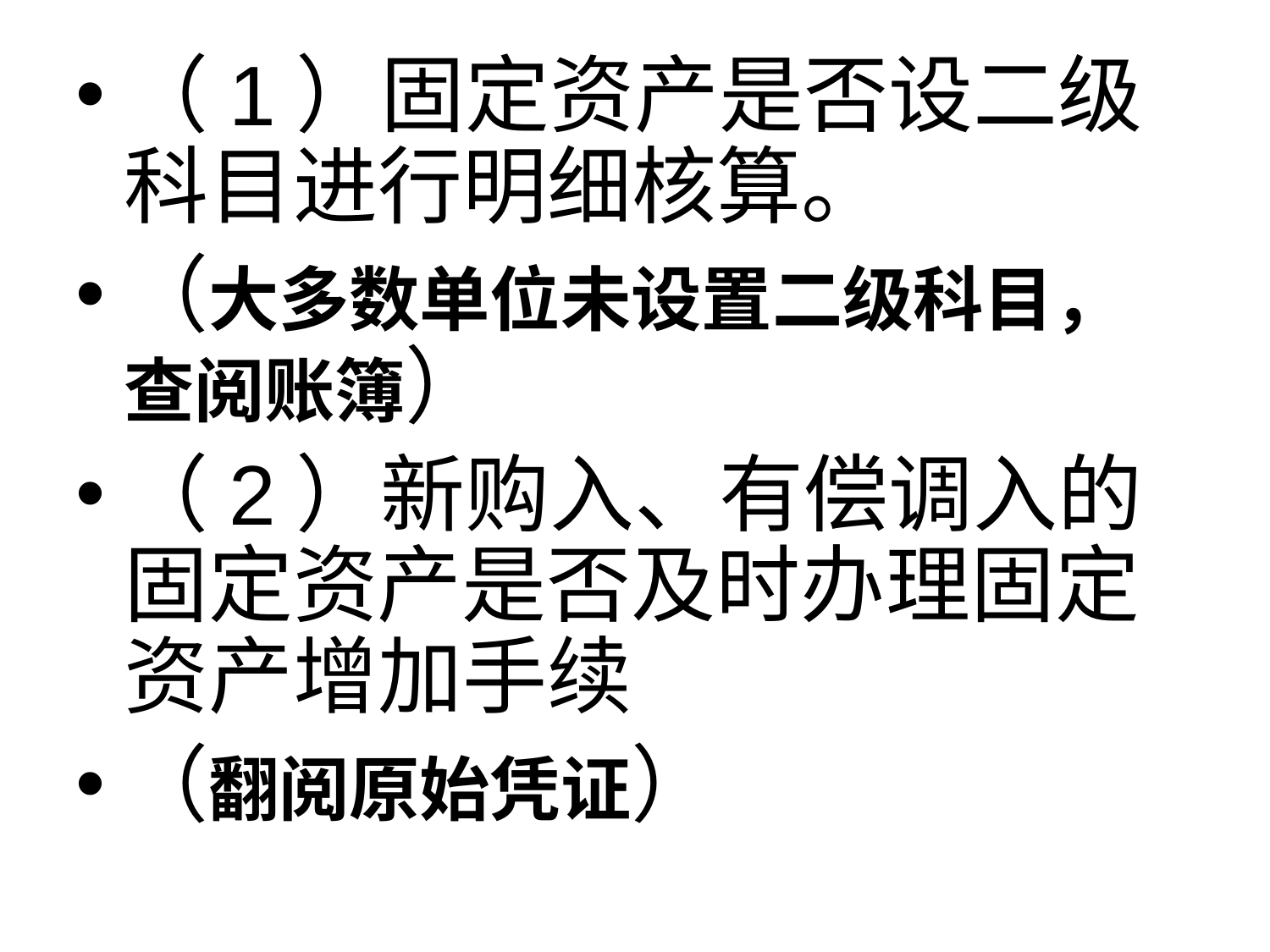

#
（1）固定资产是否设二级科目进行明细核算。
（大多数单位未设置二级科目，查阅账簿）
（2）新购入、有偿调入的固定资产是否及时办理固定资产增加手续
（翻阅原始凭证）